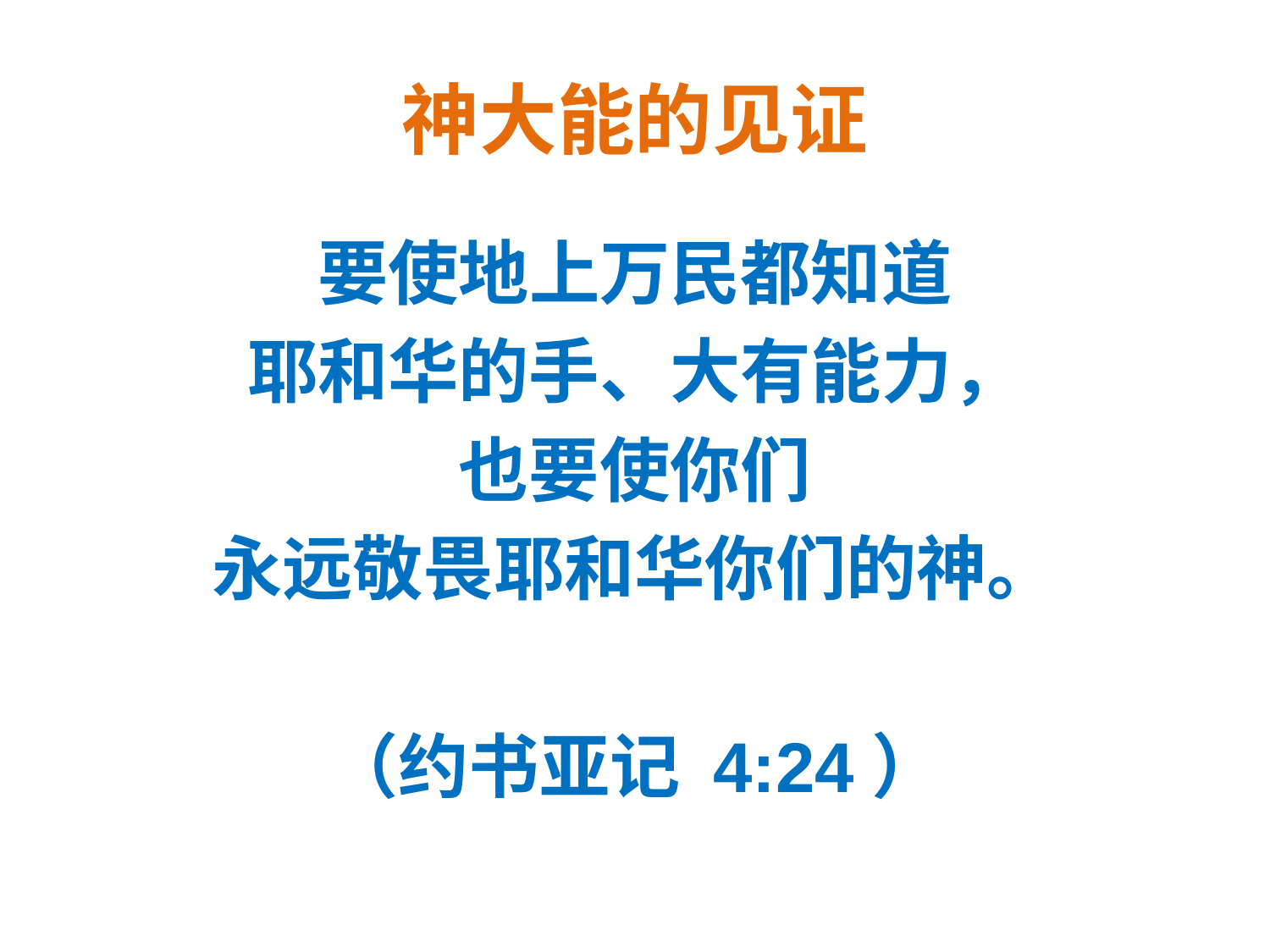

# 神大能的见证
要使地上万民都知道
耶和华的手、大有能力，
也要使你们
永远敬畏耶和华你们的神。

（约书亚记 4:24）